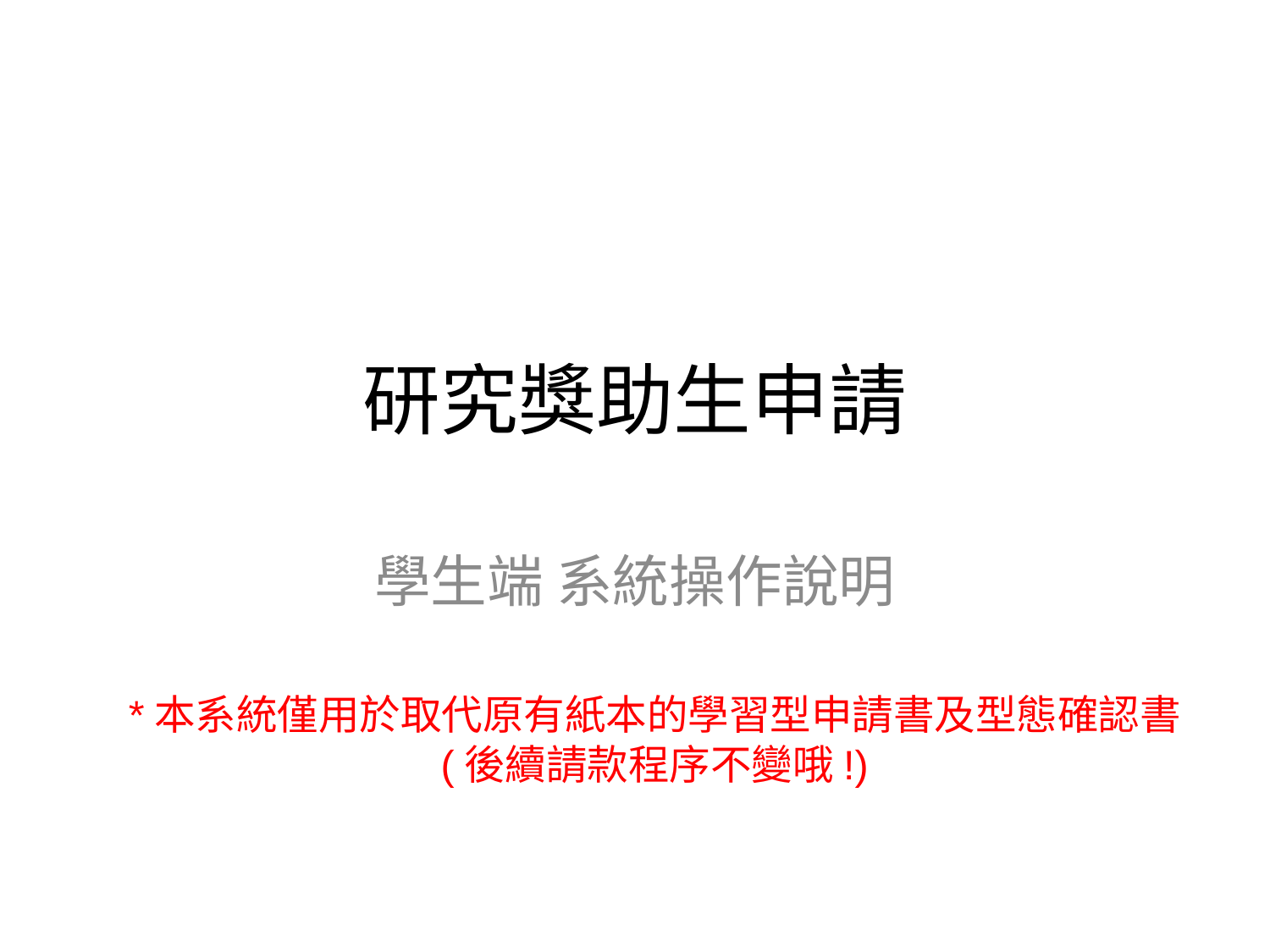

# 研究獎助生申請
學生端 系統操作說明
*本系統僅用於取代原有紙本的學習型申請書及型態確認書
(後續請款程序不變哦!)